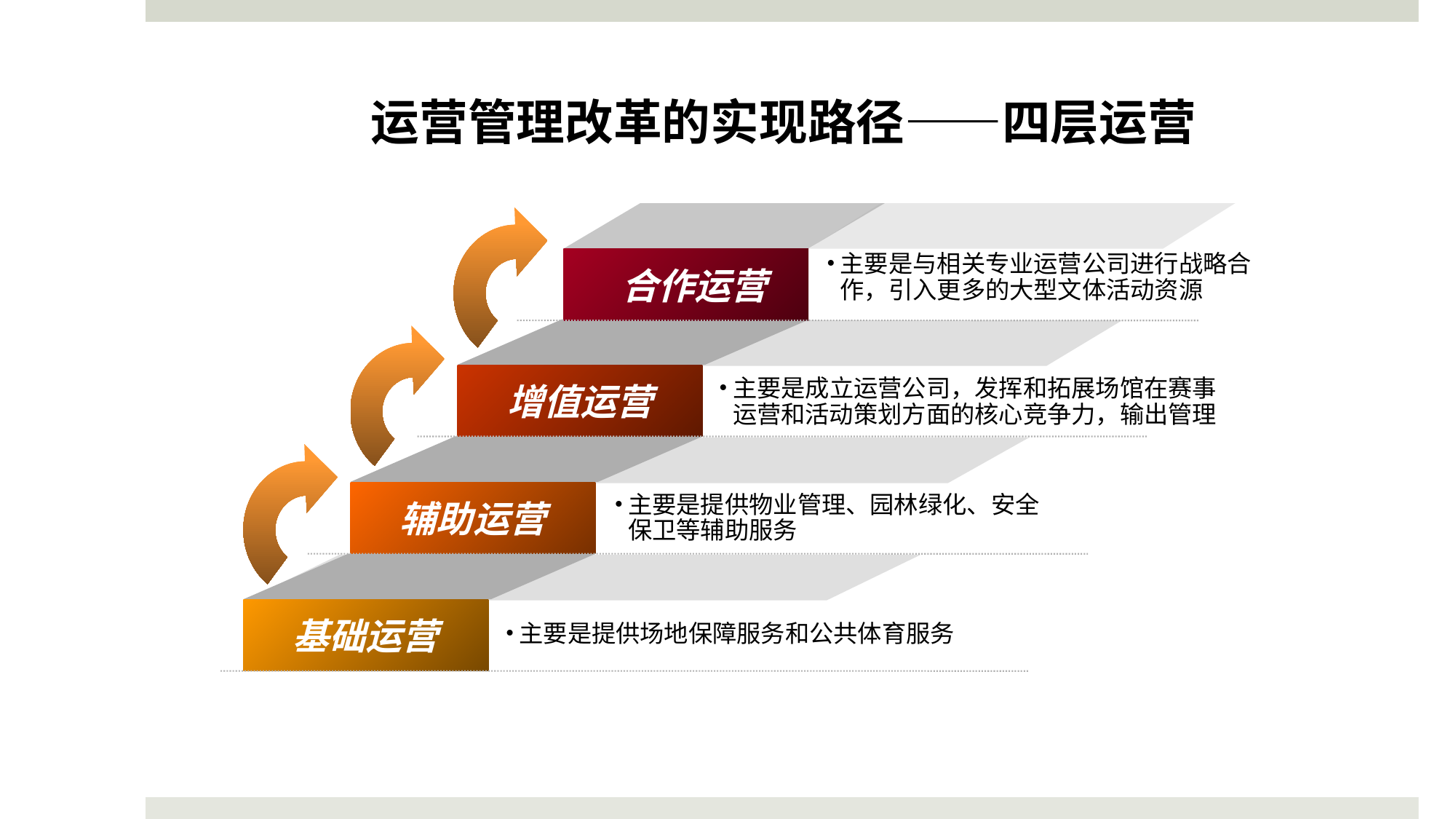

# 运营管理改革的实现路径——四层运营

主要是与相关专业运营公司进行战略合作，引入更多的大型文体活动资源
 合作运营

增值运营
主要是成立运营公司，发挥和拓展场馆在赛事运营和活动策划方面的核心竞争力，输出管理

辅助运营
主要是提供物业管理、园林绿化、安全保卫等辅助服务

基础运营
主要是提供场地保障服务和公共体育服务